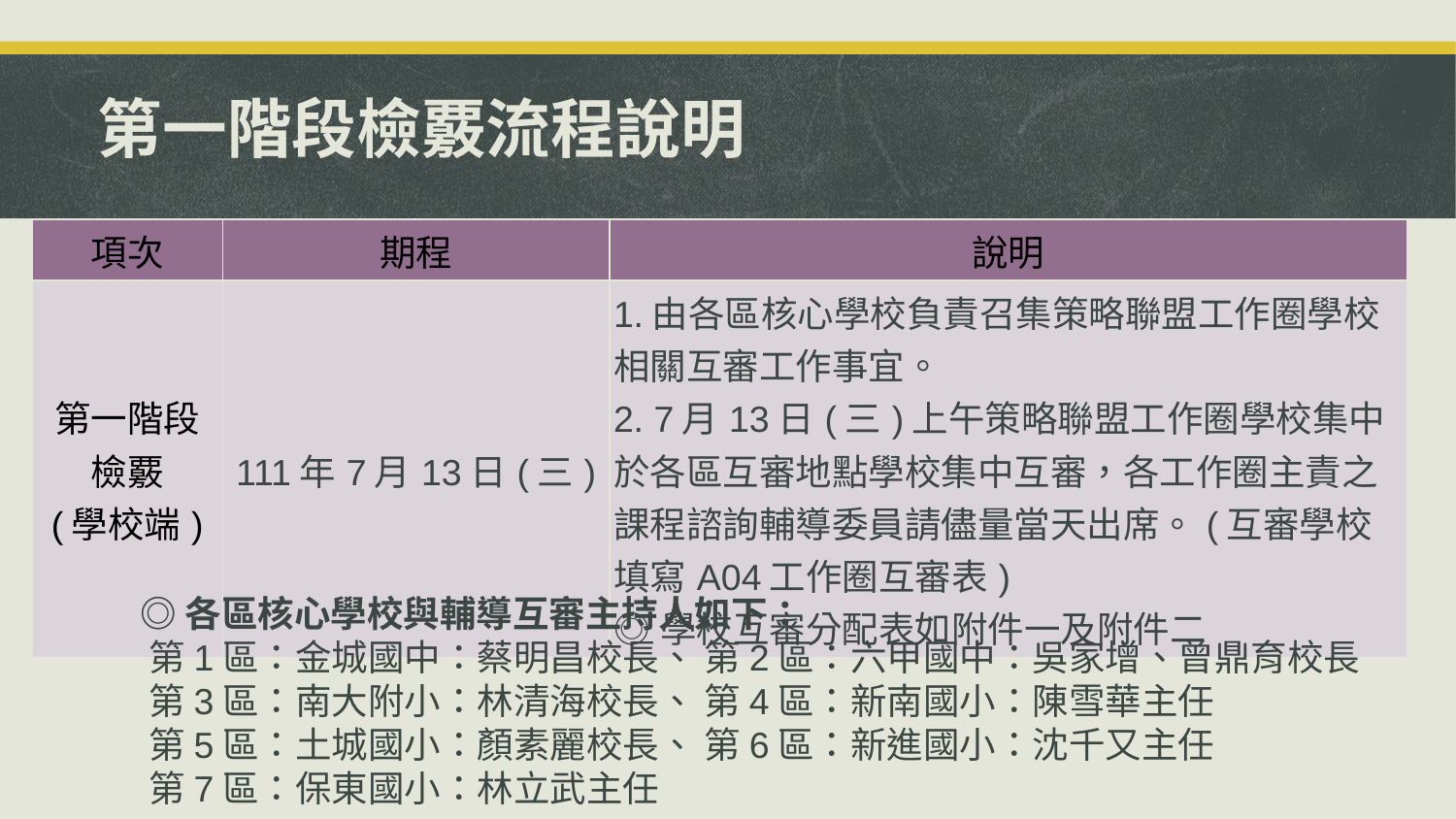

# 第一階段檢覈流程說明
| 項次 | 期程 | 說明 |
| --- | --- | --- |
| 第一階段 檢覈 (學校端) | 111年7月13日(三) | 1.由各區核心學校負責召集策略聯盟工作圈學校相關互審工作事宜。 2. 7月13日(三)上午策略聯盟工作圈學校集中於各區互審地點學校集中互審，各工作圈主責之課程諮詢輔導委員請儘量當天出席。(互審學校填寫A04工作圈互審表) ◎學校互審分配表如附件一及附件二 |
  ◎各區核心學校與輔導互審主持人如下：
  第1區：金城國中：蔡明昌校長、 第2區：六甲國中：吳家增、曾鼎育校長
  第3區：南大附小：林清海校長、 第4區：新南國小：陳雪華主任
  第5區：土城國小：顏素麗校長、 第6區：新進國小：沈千又主任
  第7區：保東國小：林立武主任